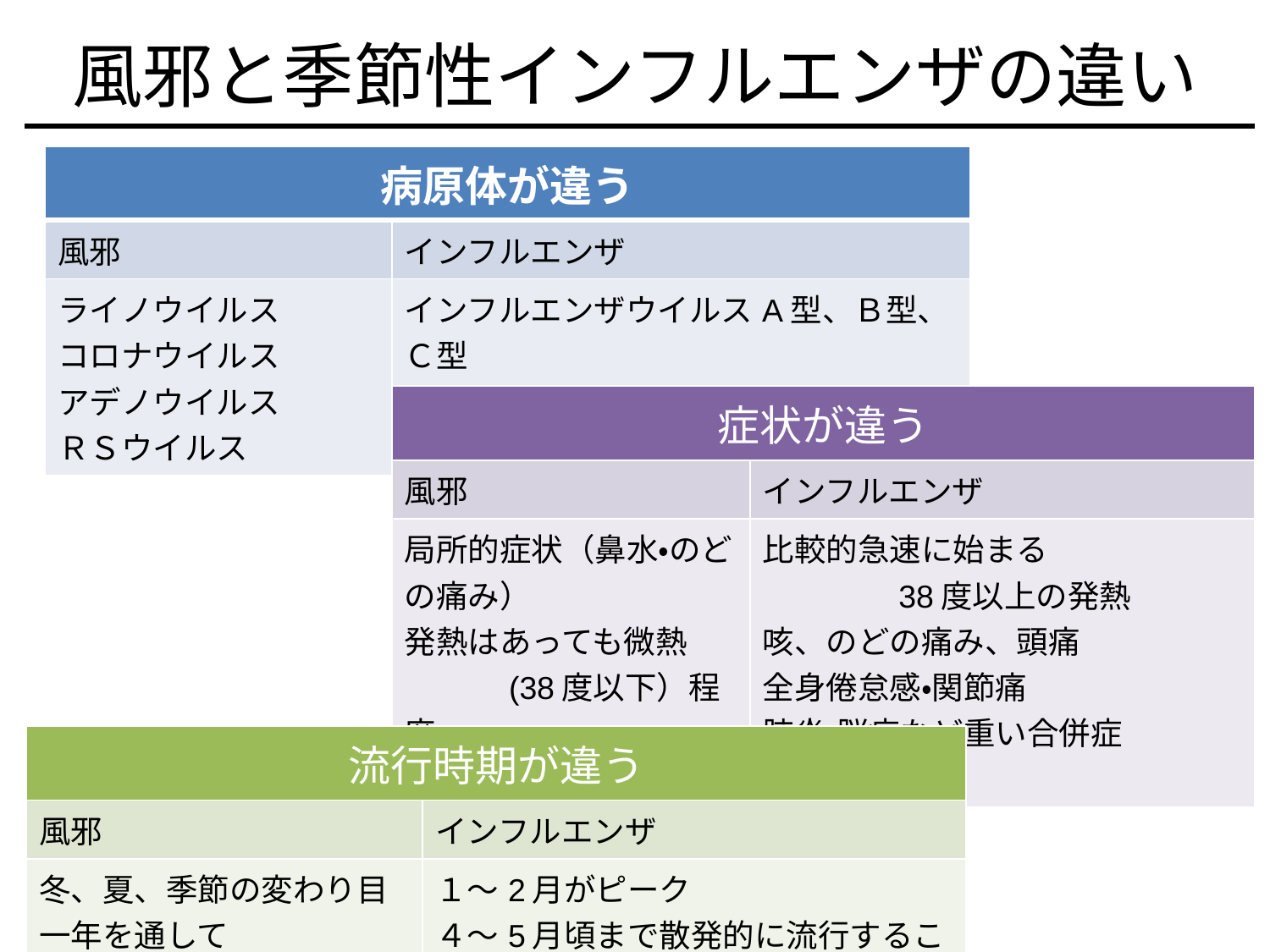

# 風邪と季節性インフルエンザの違い
| 病原体が違う |  |
| --- | --- |
| 風邪 | インフルエンザ |
| ライノウイルス コロナウイルス アデノウイルス ＲＳウイルス | インフルエンザウイルスA型、Ｂ型、Ｃ型 |
| 症状が違う |  |
| --- | --- |
| 風邪 | インフルエンザ |
| 局所的症状（鼻水・のどの痛み） 発熱はあっても微熱　　　　(38度以下）程度 | 比較的急速に始まる　　　　　　　　　　38度以上の発熱　 咳、のどの痛み、頭痛 全身倦怠感・関節痛 肺炎・脳症など重い合併症 |
| 流行時期が違う |  |
| --- | --- |
| 風邪 | インフルエンザ |
| 冬、夏、季節の変わり目 一年を通して | １～2月がピーク ４～5月頃まで散発的に流行することも |